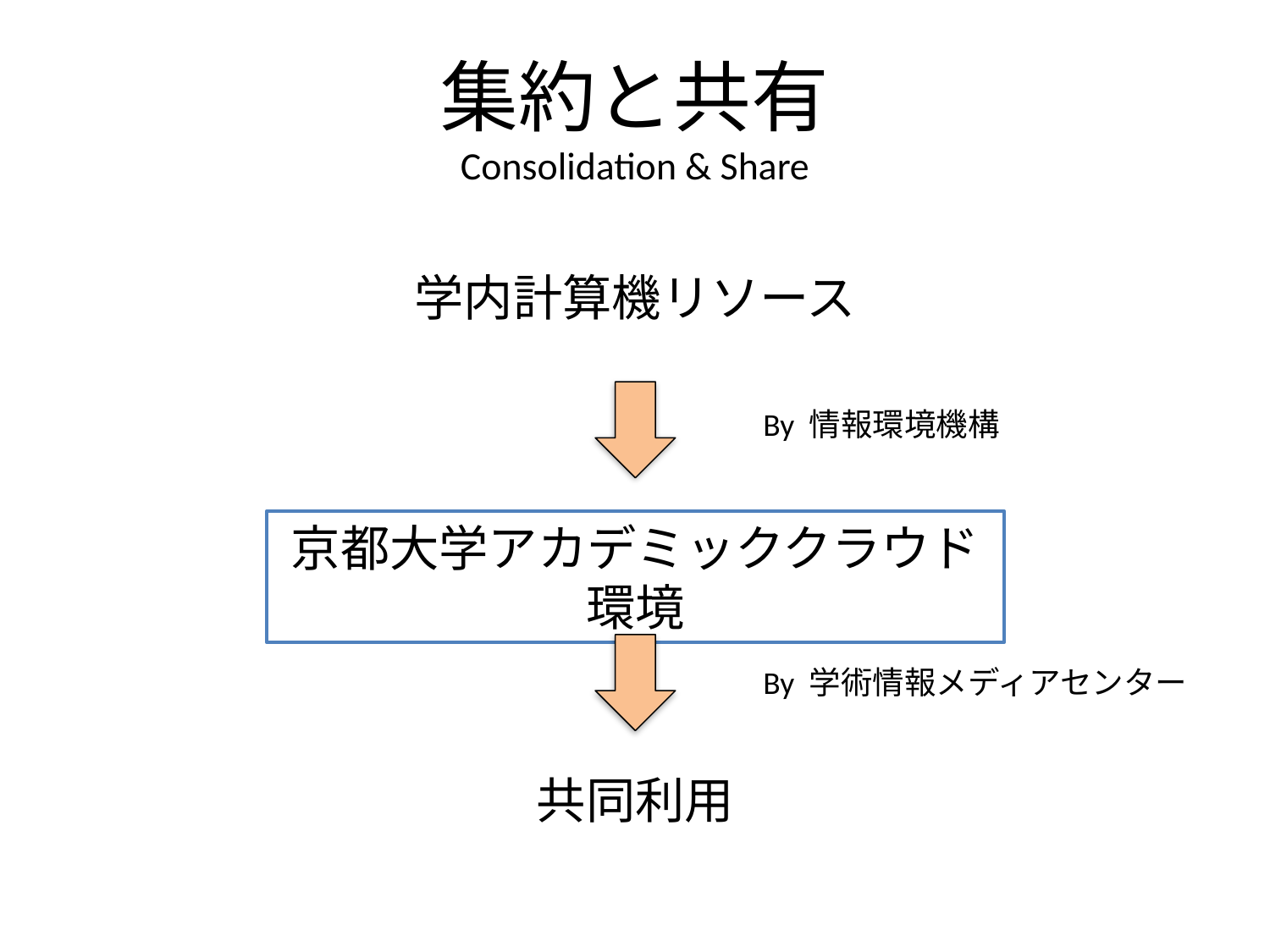

# 集約と共有 Consolidation & Share
学内計算機リソース

By 情報環境機構
京都大学アカデミッククラウド環境

By 学術情報メディアセンター
共同利用